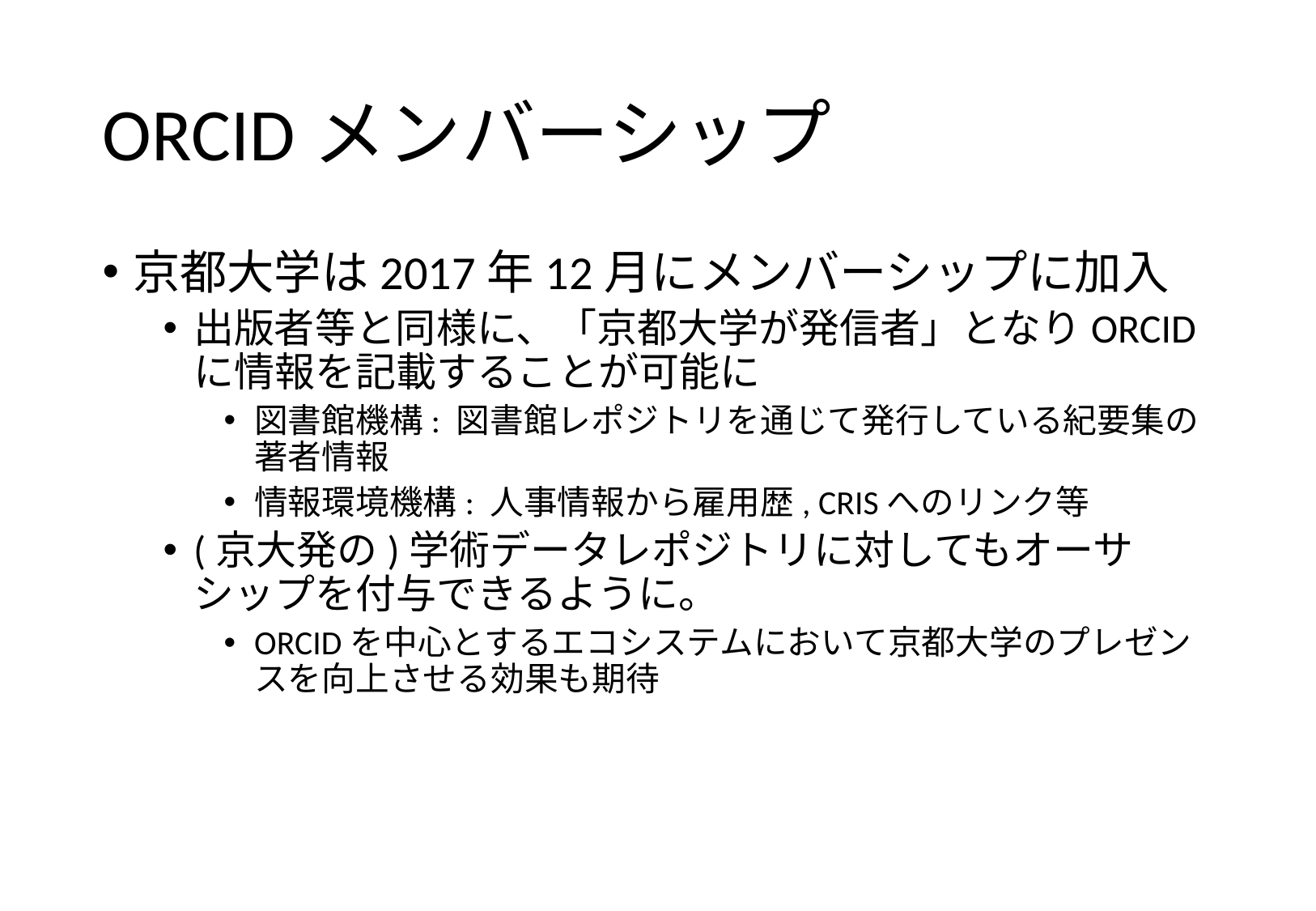

# ORCIDメンバーシップ
京都大学は2017年12月にメンバーシップに加入
出版者等と同様に、「京都大学が発信者」となりORCIDに情報を記載することが可能に
図書館機構: 図書館レポジトリを通じて発行している紀要集の著者情報
情報環境機構: 人事情報から雇用歴, CRISへのリンク等
(京大発の)学術データレポジトリに対してもオーサシップを付与できるように。
ORCIDを中心とするエコシステムにおいて京都大学のプレゼンスを向上させる効果も期待